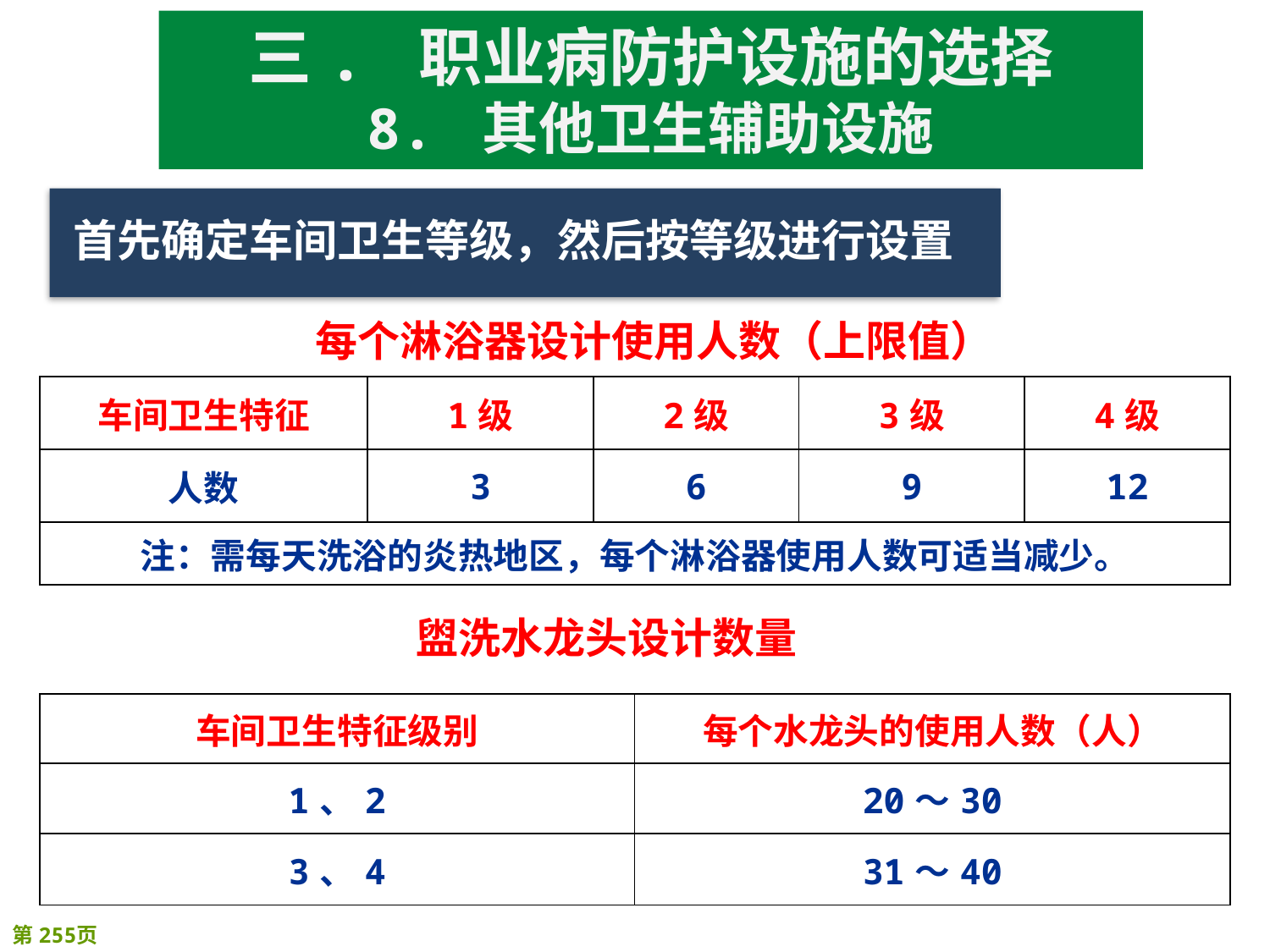

三. 职业病防护设施的选择
8. 其他卫生辅助设施
 首先确定车间卫生等级，然后按等级进行设置

每个淋浴器设计使用人数（上限值）
| 车间卫生特征 | 1级 | 2级 | 3级 | 4级 |
| --- | --- | --- | --- | --- |
| 人数 | 3 | 6 | 9 | 12 |
| 注：需每天洗浴的炎热地区，每个淋浴器使用人数可适当减少。 |  |  |  |  |
盥洗水龙头设计数量
| 车间卫生特征级别 | 每个水龙头的使用人数（人） |
| --- | --- |
| 1、2 | 20～30 |
| 3、4 | 31～40 |